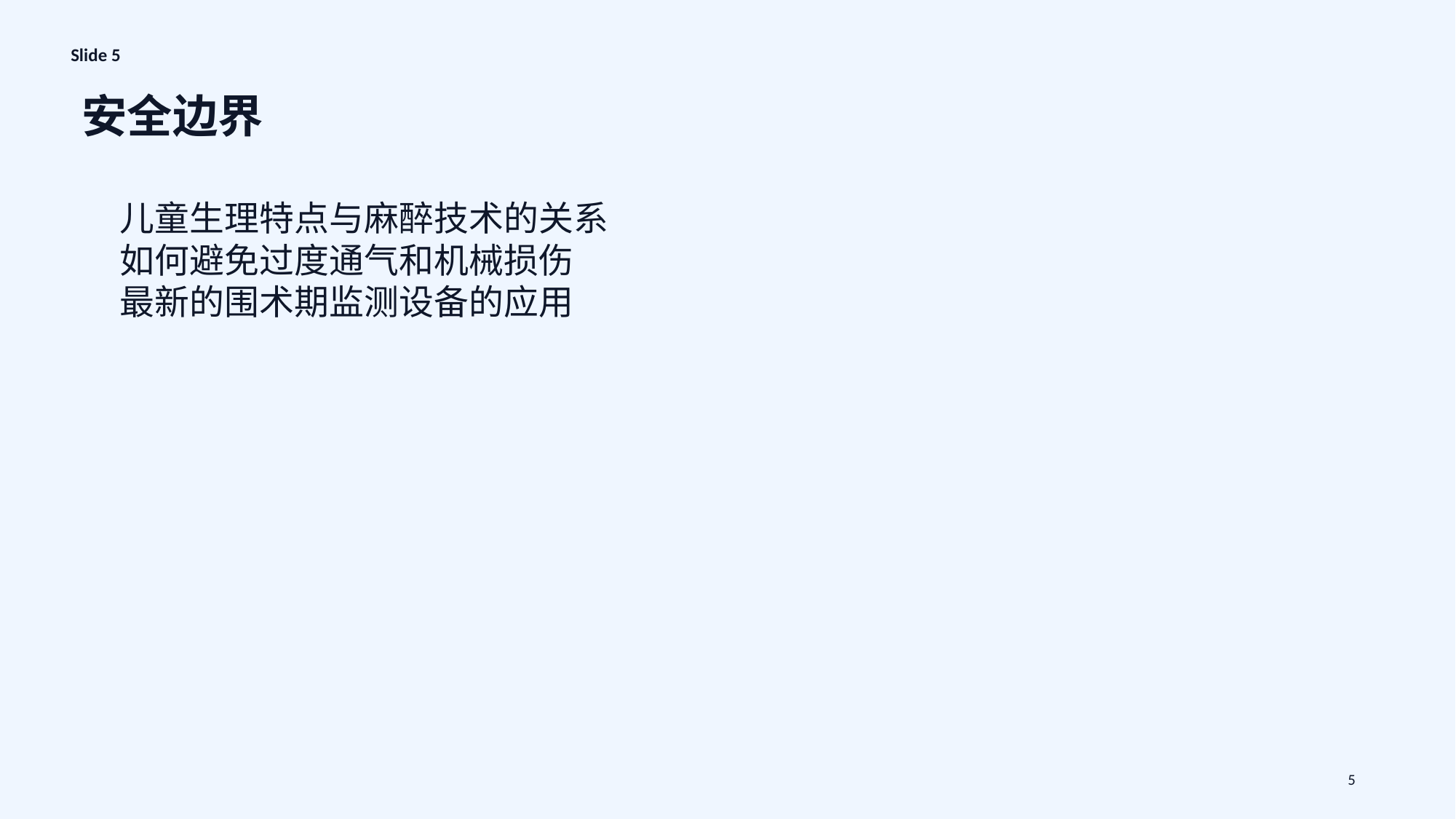

Slide 5
安全边界
儿童生理特点与麻醉技术的关系
如何避免过度通气和机械损伤
最新的围术期监测设备的应用
5